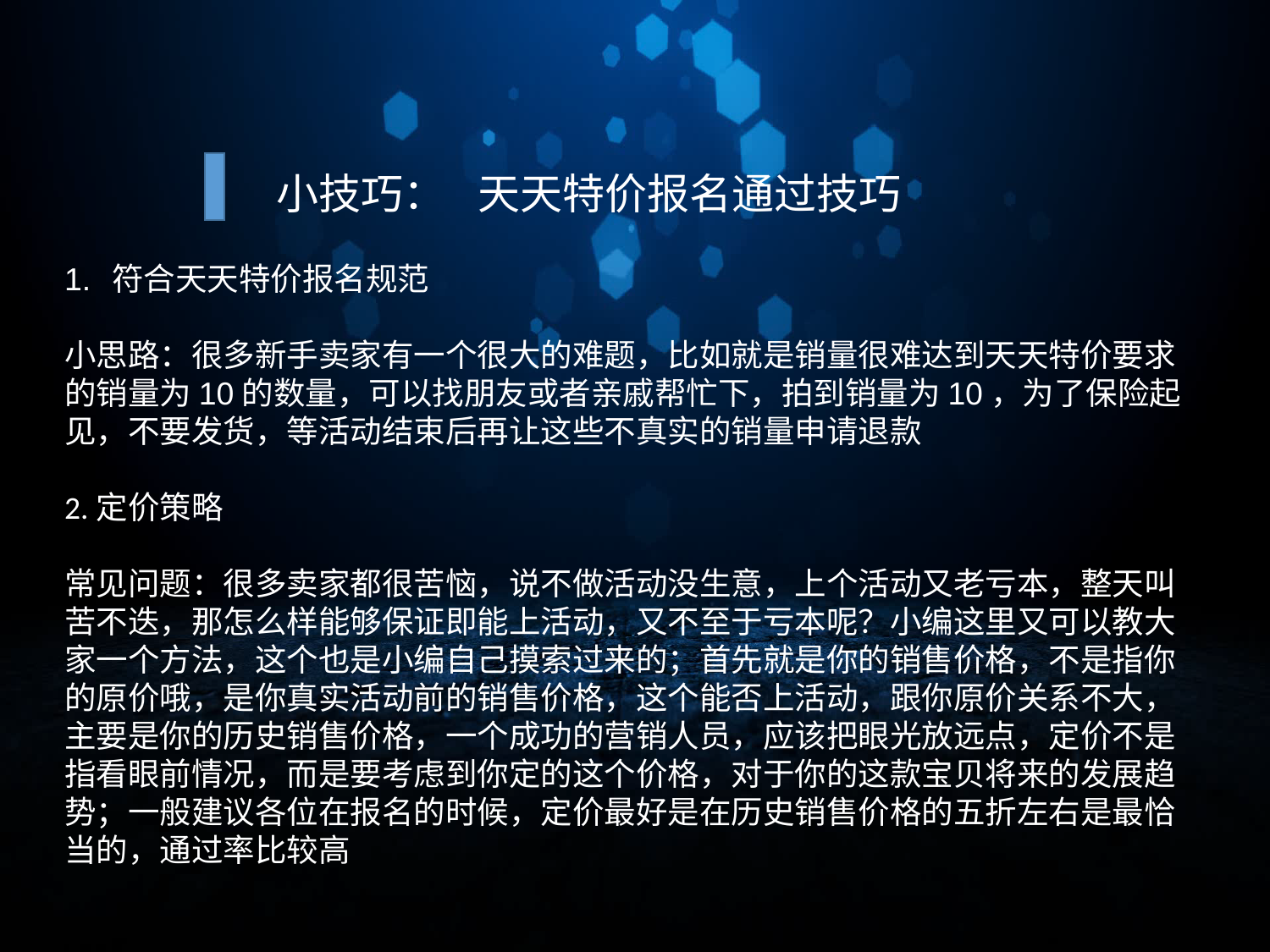

天天特价报名通过技巧
小技巧：
符合天天特价报名规范

小思路：很多新手卖家有一个很大的难题，比如就是销量很难达到天天特价要求的销量为10的数量，可以找朋友或者亲戚帮忙下，拍到销量为10，为了保险起见，不要发货，等活动结束后再让这些不真实的销量申请退款

2.定价策略

常见问题：很多卖家都很苦恼，说不做活动没生意，上个活动又老亏本，整天叫苦不迭，那怎么样能够保证即能上活动，又不至于亏本呢？小编这里又可以教大家一个方法，这个也是小编自己摸索过来的；首先就是你的销售价格，不是指你的原价哦，是你真实活动前的销售价格，这个能否上活动，跟你原价关系不大，主要是你的历史销售价格，一个成功的营销人员，应该把眼光放远点，定价不是指看眼前情况，而是要考虑到你定的这个价格，对于你的这款宝贝将来的发展趋势；一般建议各位在报名的时候，定价最好是在历史销售价格的五折左右是最恰当的，通过率比较高